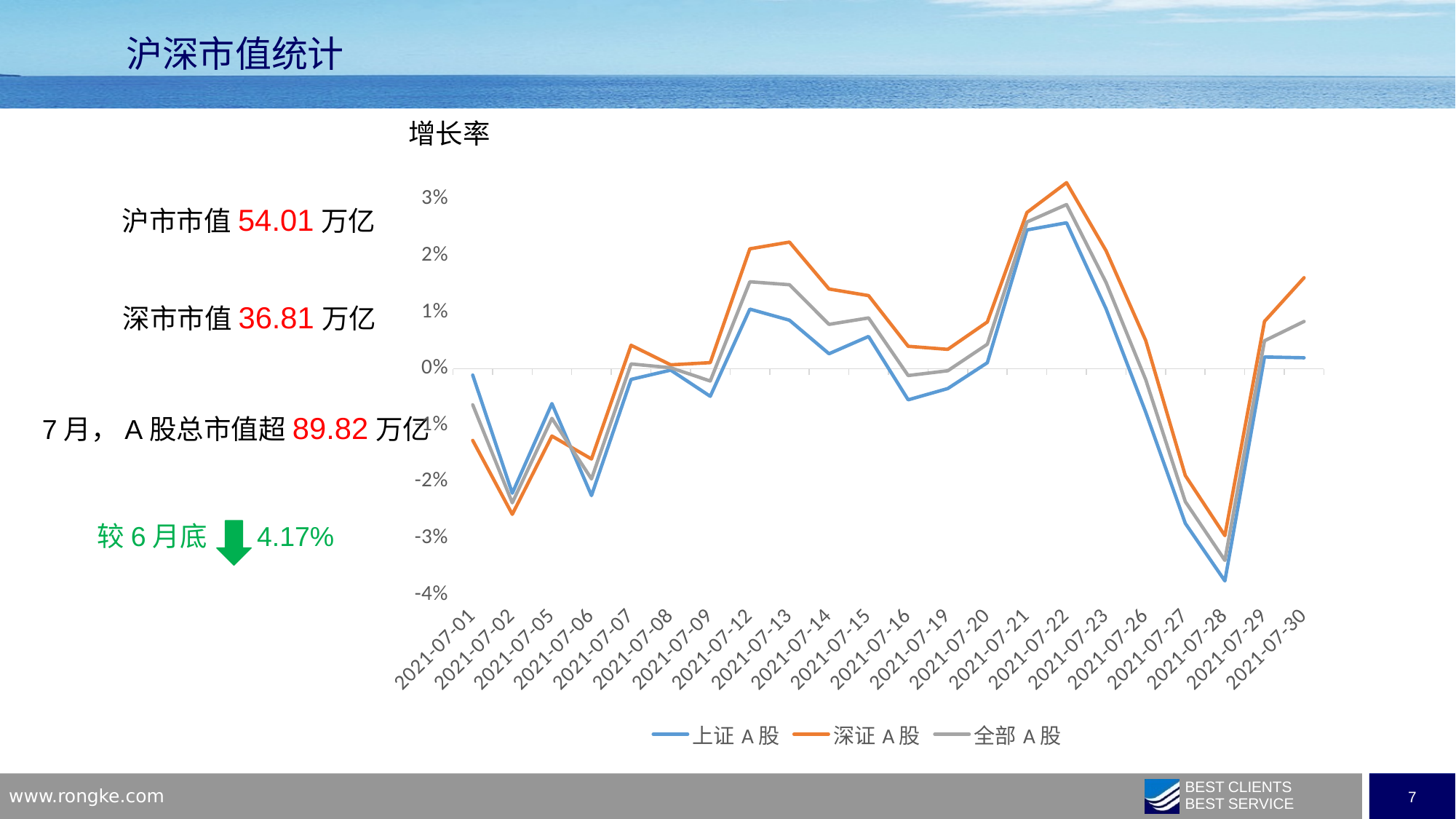

沪深市值统计
增长率

### Chart

| Category | 上证A股 | 深证A股 | 全部A股 |
|---|---|---|---|
| 44378 | -0.0011104521302288672 | -0.012663691789625009 | -0.006354259136005513 |
| 44379 | -0.02201062684372046 | -0.025739377386767126 | -0.02370303943074048 |
| 44382 | -0.006153917895100558 | -0.011887206086847346 | -0.008756153949432521 |
| 44383 | -0.022426610360664734 | -0.015947373030045564 | -0.01948580145268375 |
| 44384 | -0.001870248653352835 | 0.0041710936190795245 | 0.0008718075894351696 |
| 44385 | -0.00022903690906417307 | 0.0007082521344912163 | 0.00019638167463464917 |
| 44386 | -0.0048540415907917245 | 0.0010989043913378627 | -0.0021521068290807355 |
| 44389 | 0.010570249063862835 | 0.021227036663804988 | 0.015407172656130008 |
| 44390 | 0.00860700209412757 | 0.02242461010967145 | 0.014878565036739566 |
| 44391 | 0.0026704166923641193 | 0.014124000011494608 | 0.007868991483570564 |
| 44392 | 0.005729165865875352 | 0.012957217196468918 | 0.009009847936263693 |
| 44393 | -0.005484342879593318 | 0.003991540284715933 | -0.0011834105015037233 |
| 44396 | -0.0034908954795808134 | 0.003448048431827333 | -0.0003414340498822943 |
| 44397 | 0.0010790589016136387 | 0.008291592522057245 | 0.0043526977633785435 |
| 44398 | 0.02457229854989329 | 0.02766367464480468 | 0.025975418376184 |
| 44399 | 0.025842572831468402 | 0.03293204350609602 | 0.029060355642770652 |
| 44400 | 0.010606919710774543 | 0.020877318633011566 | 0.015268468454528561 |
| 44403 | -0.0076641681869583644 | 0.00500992340960682 | -0.0019116267124230646 |
| 44404 | -0.02733910247077298 | -0.01888026411401822 | -0.02349978837848654 |
| 44405 | -0.03752621239601872 | -0.029507183519137392 | -0.03388651989038316 |
| 44406 | 0.0021039866510468297 | 0.008391154186577765 | 0.004957618544893627 |
| 44407 | 0.0019568221027554955 | 0.01611715829781124 | 0.008383943181594633 |
沪市市值54.01万亿
深市市值36.81万亿
7月，A股总市值超89.82万亿
  较6月底       4.17%